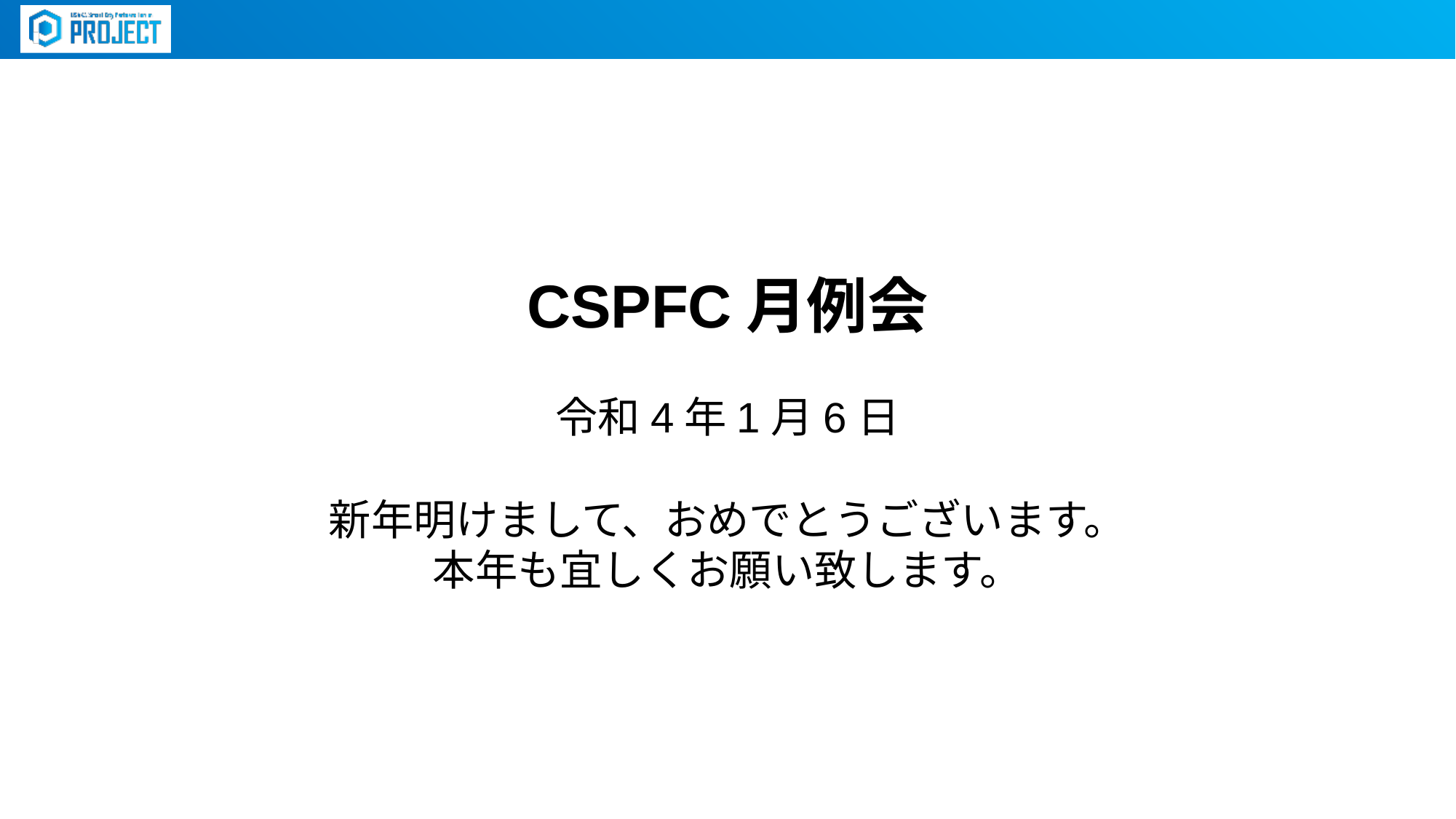

CSPFC月例会

令和4年1月6日

新年明けまして、おめでとうございます。
本年も宜しくお願い致します。